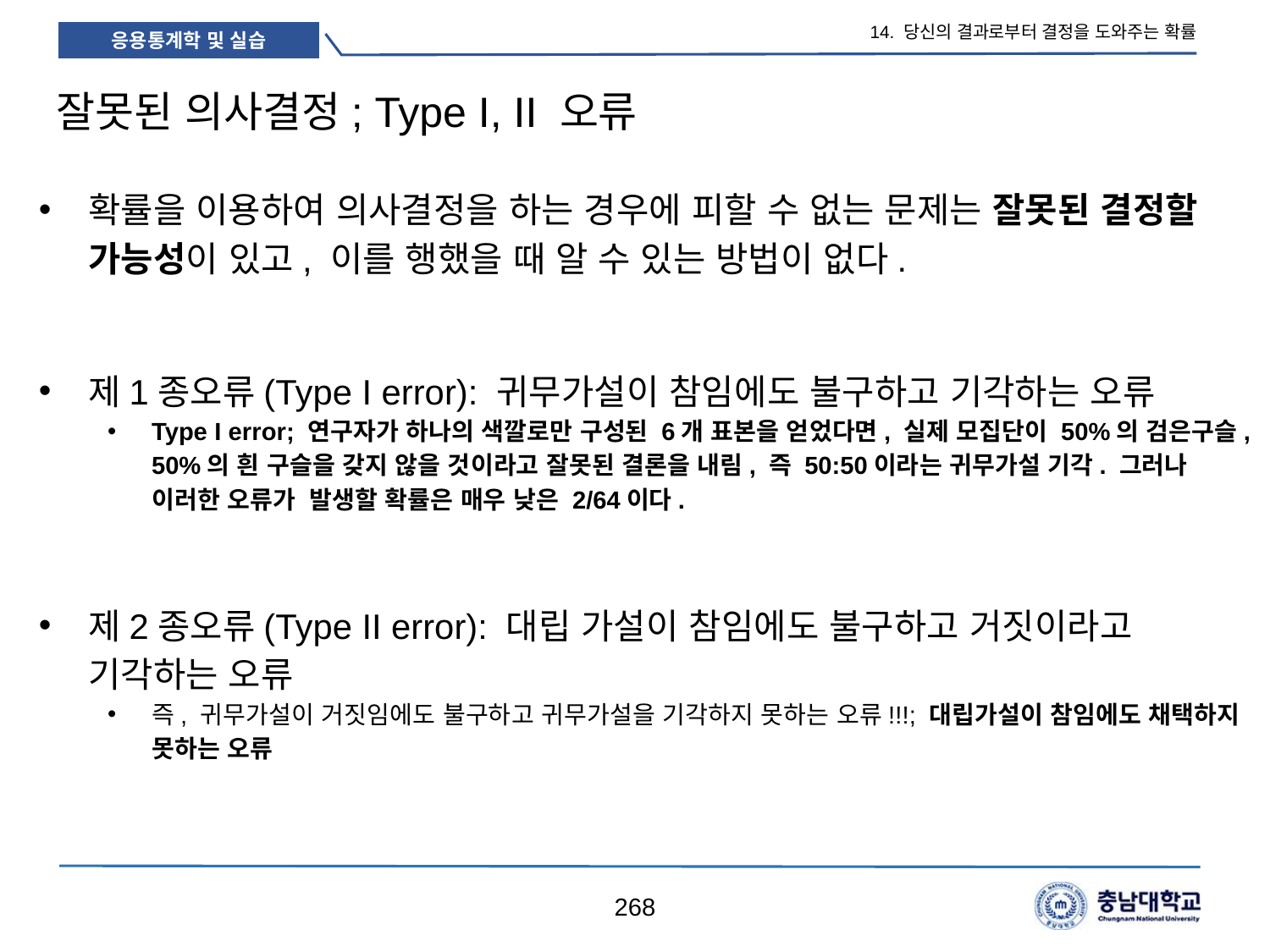

14. 당신의 결과로부터 결정을 도와주는 확률
# 잘못된 의사결정; Type I, II 오류
확률을 이용하여 의사결정을 하는 경우에 피할 수 없는 문제는 잘못된 결정할 가능성이 있고, 이를 행했을 때 알 수 있는 방법이 없다.

제1종오류(Type I error): 귀무가설이 참임에도 불구하고 기각하는 오류
Type I error; 연구자가 하나의 색깔로만 구성된 6개 표본을 얻었다면, 실제 모집단이 50%의 검은구슬, 50%의 흰 구슬을 갖지 않을 것이라고 잘못된 결론을 내림, 즉 50:50이라는 귀무가설 기각. 그러나 이러한 오류가  발생할 확률은 매우 낮은 2/64이다.

제2종오류(Type II error): 대립 가설이 참임에도 불구하고 거짓이라고 기각하는 오류
즉, 귀무가설이 거짓임에도 불구하고 귀무가설을 기각하지 못하는 오류!!!; 대립가설이 참임에도 채택하지 못하는 오류
268